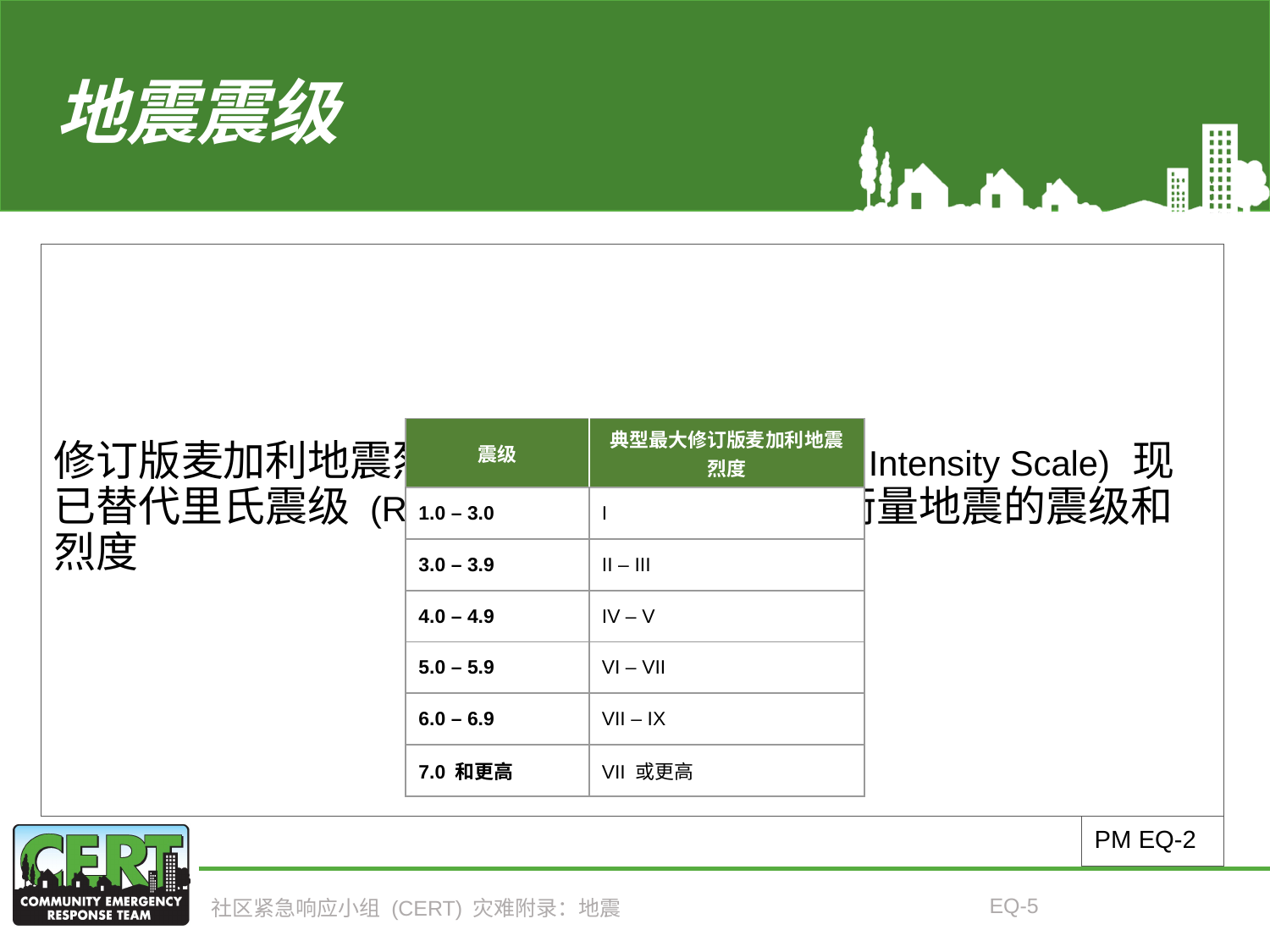

# 地震震级
修订版麦加利地震烈度量表 (Modified Mercalli Intensity Scale) 现已替代里氏震级 (Richter Scale) 分类，用以衡量地震的震级和烈度

| 震级 | 典型最大修订版麦加利地震烈度 |
| --- | --- |
| 1.0 – 3.0 | I |
| 3.0 – 3.9 | II – III |
| 4.0 – 4.9 | IV – V |
| 5.0 – 5.9 | VI – VII |
| 6.0 – 6.9 | VII – IX |
| 7.0 和更高 | VII 或更高 |
PM EQ-2
社区紧急响应小组 (CERT) 灾难附录：地震
EQ-5